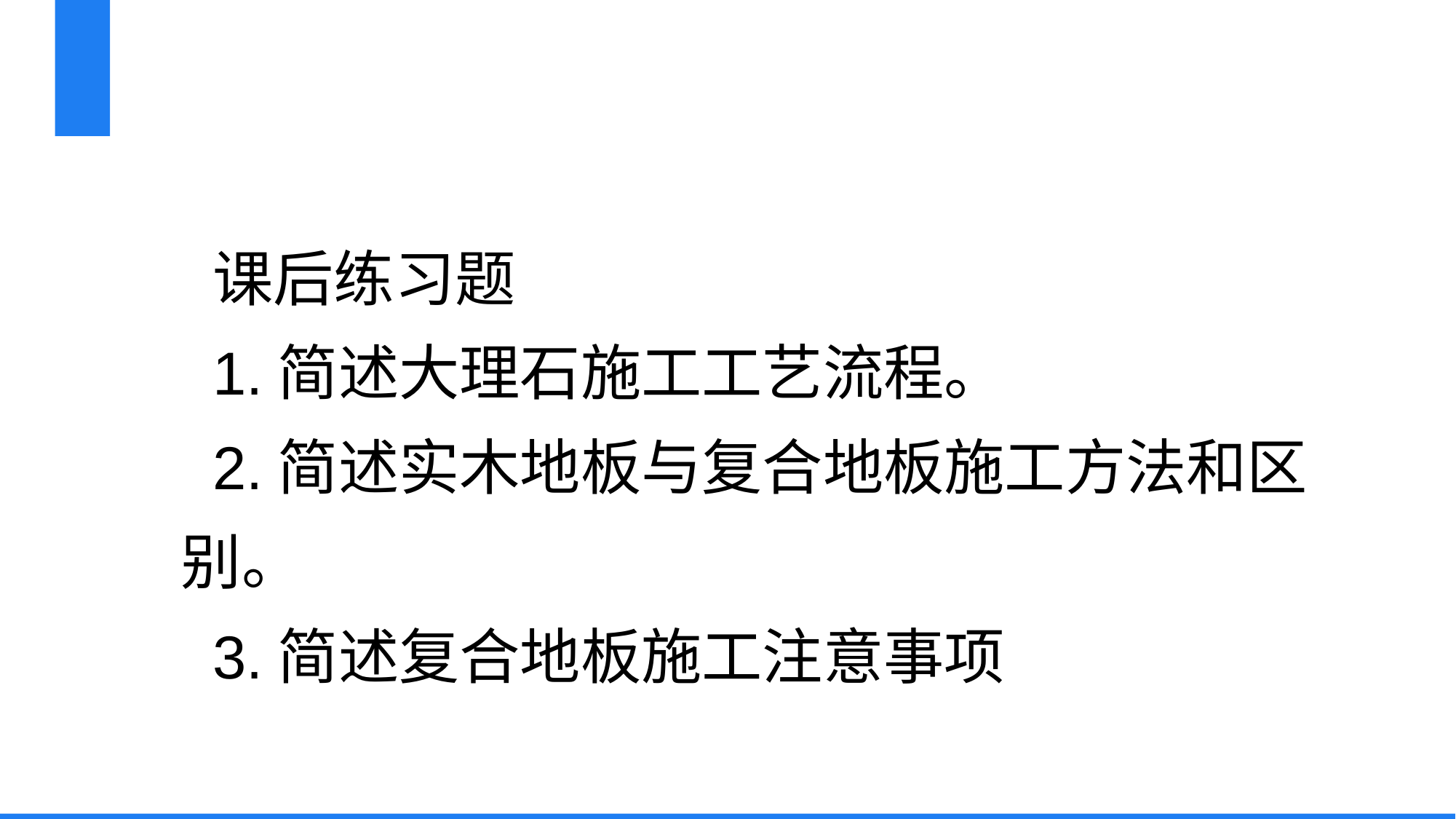

课后练习题
1.简述大理石施工工艺流程。
2.简述实木地板与复合地板施工方法和区别。
3.简述复合地板施工注意事项